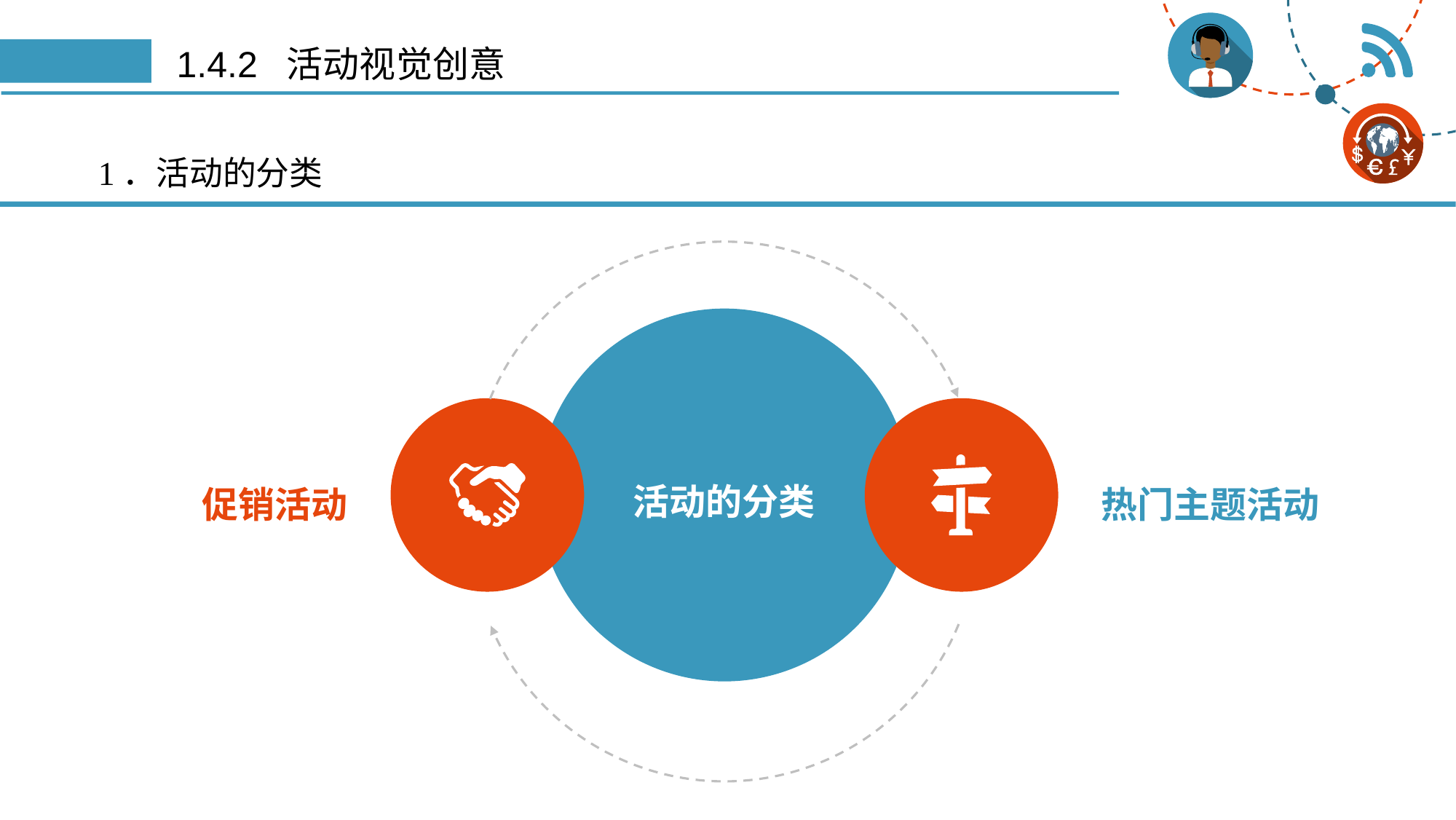

# 1.4.2  活动视觉创意
1．活动的分类

活动的分类
促销活动
热门主题活动